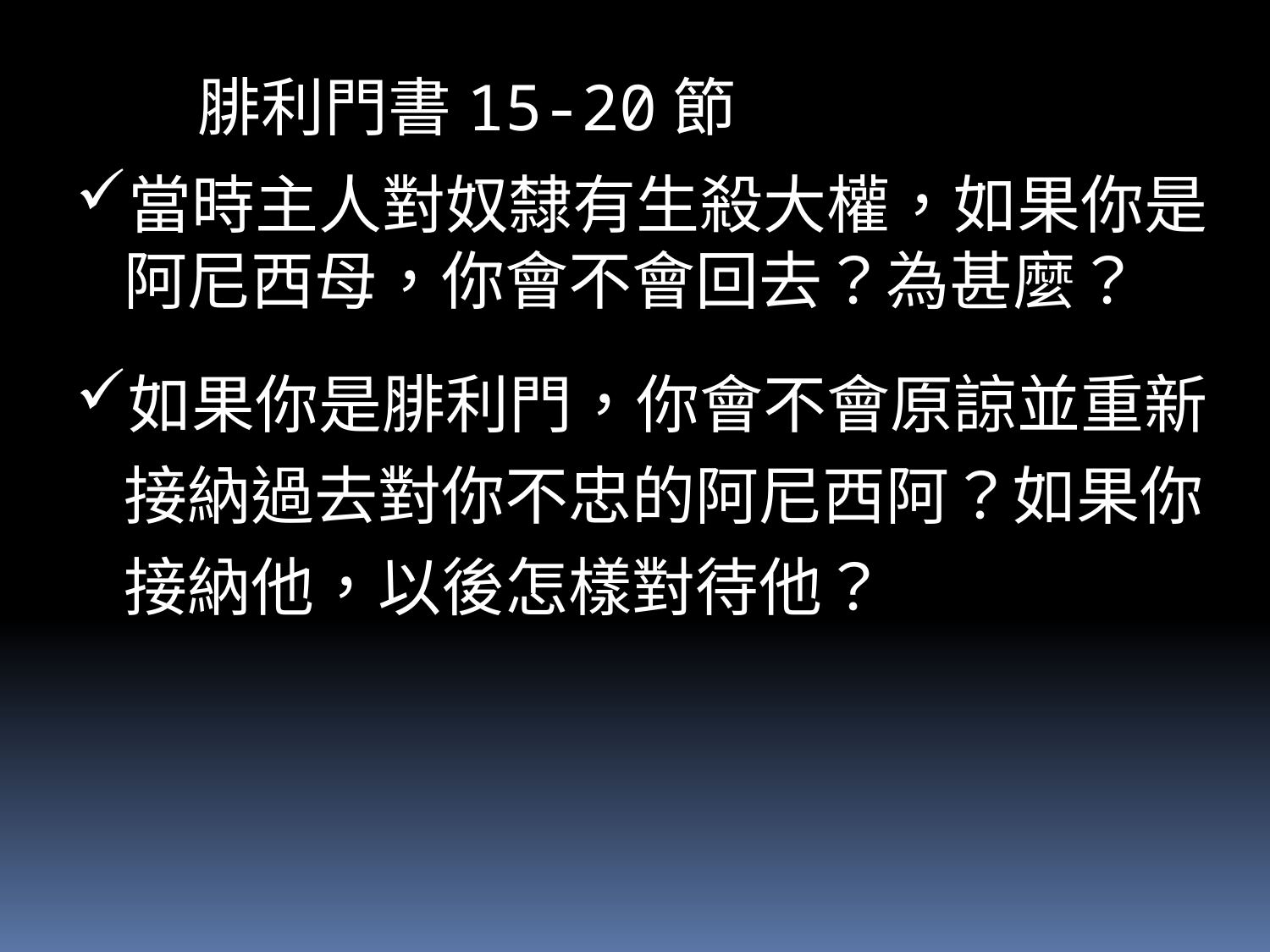

腓利門書15-20節
當時主人對奴隸有生殺大權，如果你是阿尼西母，你會不會回去？為甚麼？
如果你是腓利門，你會不會原諒並重新接納過去對你不忠的阿尼西阿？如果你接納他，以後怎樣對待他？